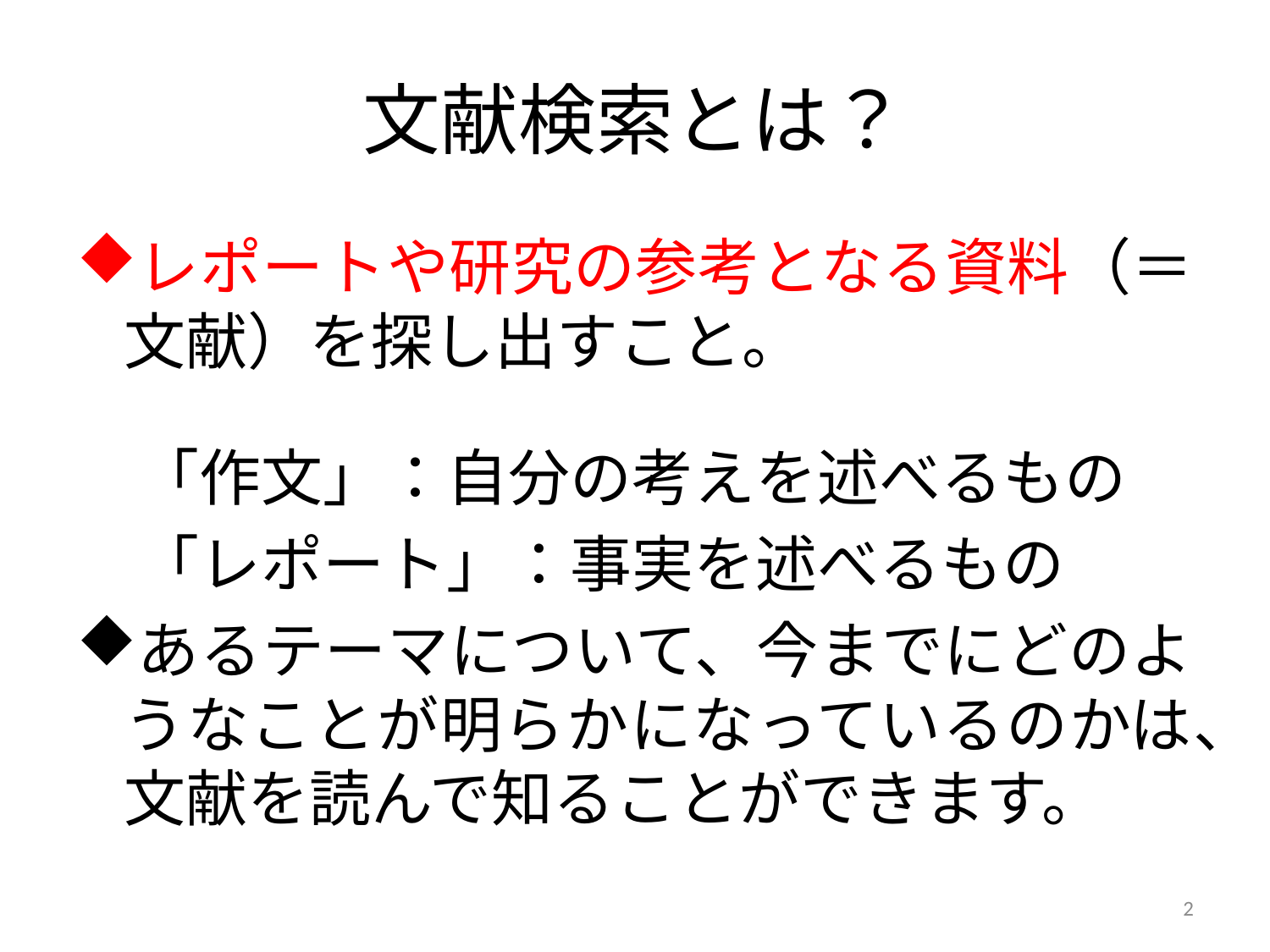

# 文献検索とは？
レポートや研究の参考となる資料（＝文献）を探し出すこと。

　「作文」：自分の考えを述べるもの
　「レポート」：事実を述べるもの
あるテーマについて、今までにどのようなことが明らかになっているのかは、文献を読んで知ることができます。
2